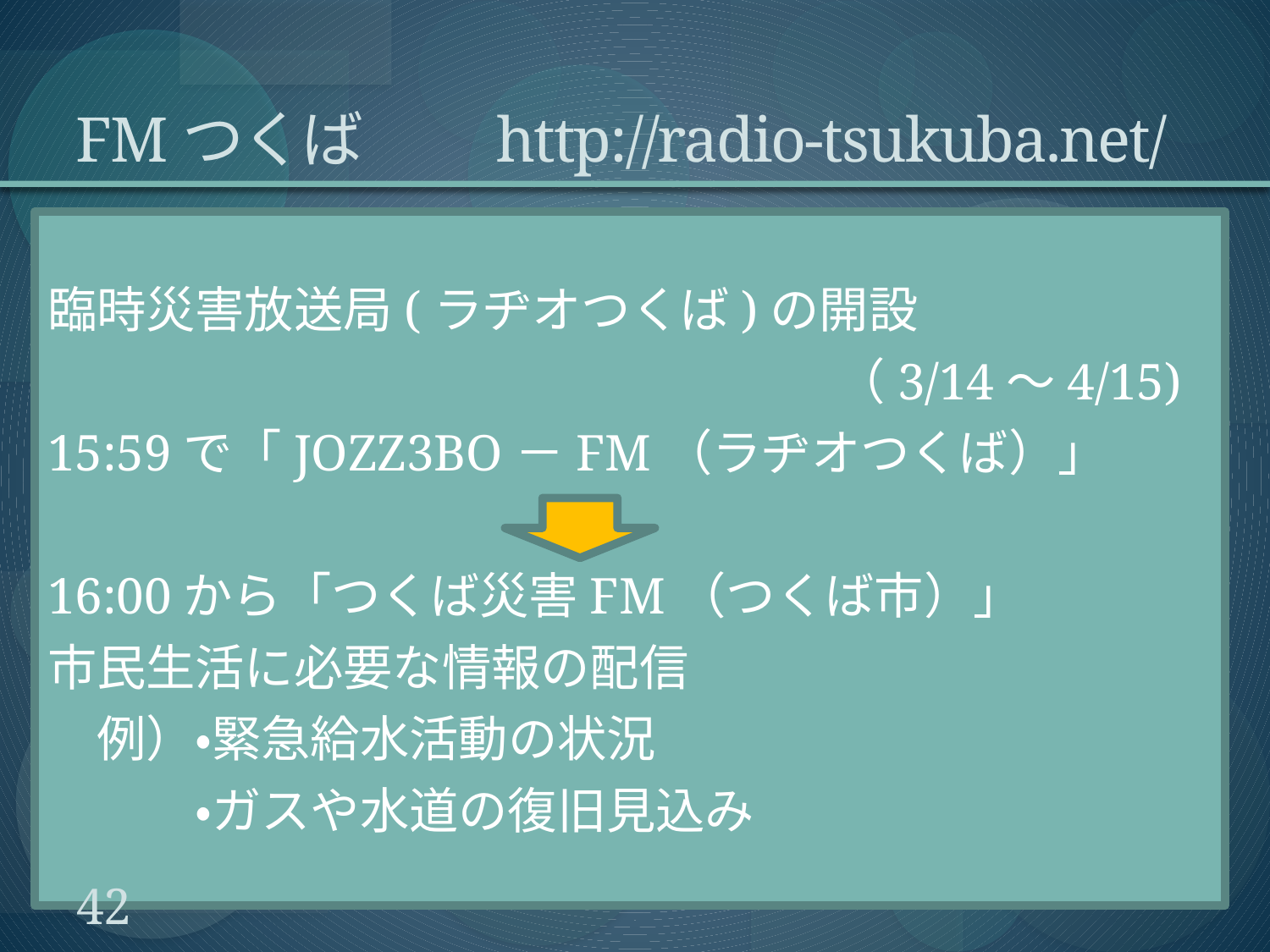

# FMつくば　　http://radio-tsukuba.net/
臨時災害放送局(ラヂオつくば)の開設
　　　　　　　　　　　　　　　　（3/14～4/15)
15:59で「JOZZ3BO－FM（ラヂオつくば）」

16:00から「つくば災害FM（つくば市）」
市民生活に必要な情報の配信
　例）・緊急給水活動の状況
　　　・ガスや水道の復旧見込み

42